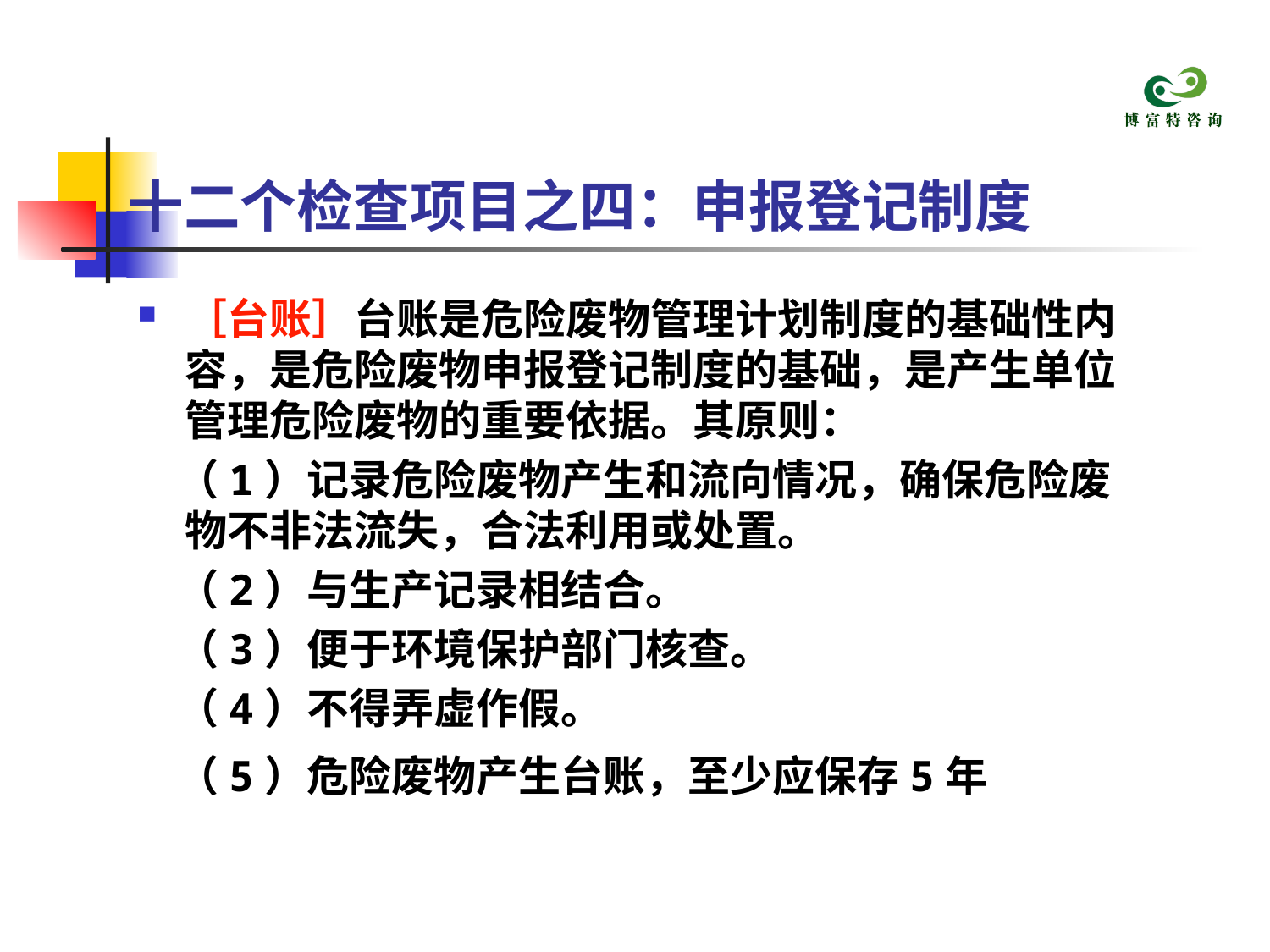

# 十二个检查项目之四：申报登记制度
［台账］台账是危险废物管理计划制度的基础性内容，是危险废物申报登记制度的基础，是产生单位管理危险废物的重要依据。其原则：
   （1）记录危险废物产生和流向情况，确保危险废物不非法流失，合法利用或处置。
   （2）与生产记录相结合。
   （3）便于环境保护部门核查。
   （4）不得弄虚作假。
   （5）危险废物产生台账，至少应保存5年